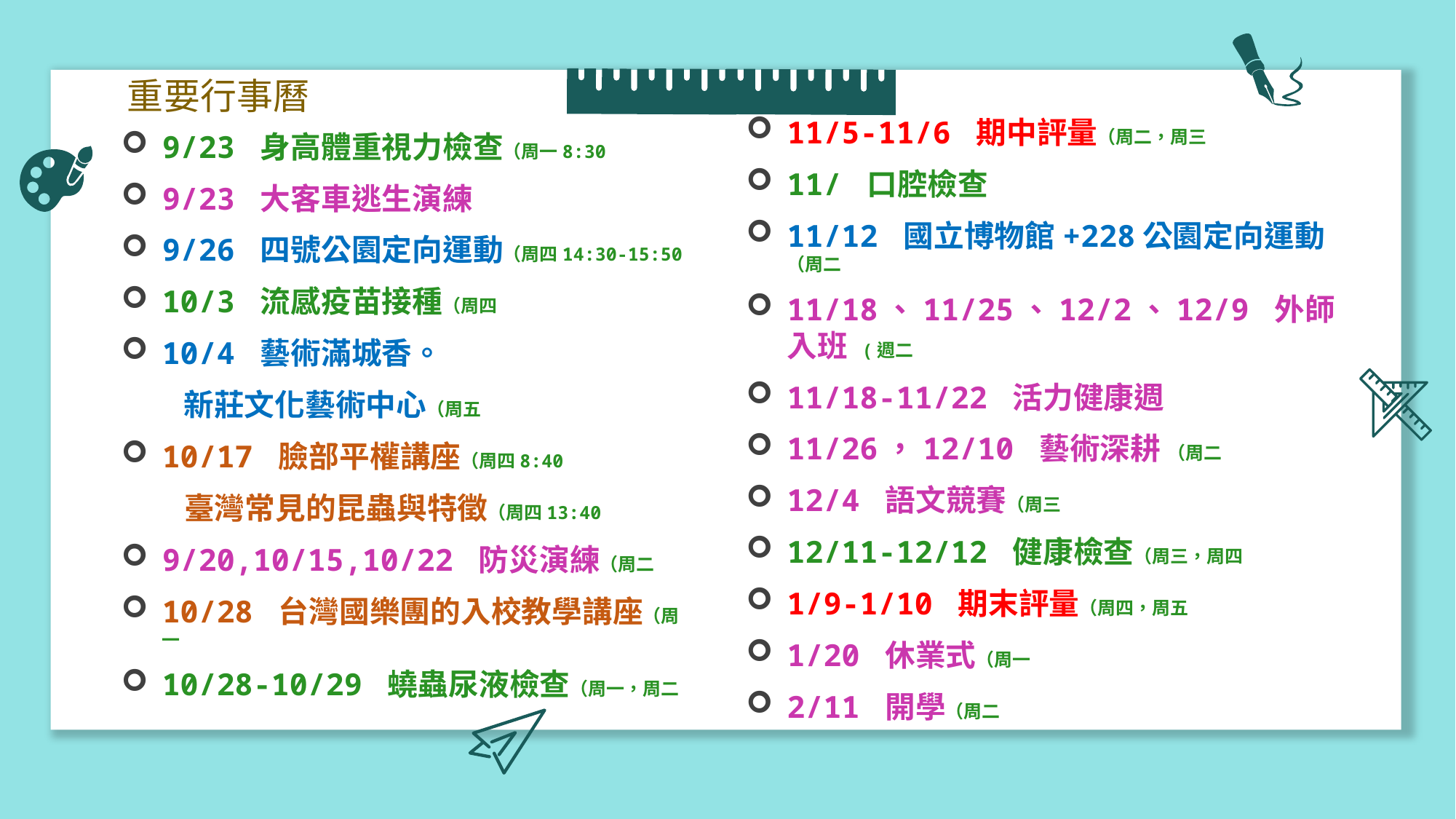

重要行事曆
11/5-11/6 期中評量（周二，周三
11/ 口腔檢查
11/12 國立博物館+228公園定向運動（周二
11/18、11/25、12/2、12/9 外師入班 (週二
11/18-11/22 活力健康週
11/26，12/10 藝術深耕 （周二
12/4 語文競賽（周三
12/11-12/12 健康檢查（周三，周四
1/9-1/10 期末評量（周四，周五
1/20 休業式（周一
2/11 開學（周二
9/23 身高體重視力檢查（周一8:30
9/23 大客車逃生演練
9/26 四號公園定向運動（周四14:30-15:50
10/3 流感疫苗接種（周四
10/4 藝術滿城香。
        新莊文化藝術中心（周五
10/17 臉部平權講座（周四8:40
              臺灣常見的昆蟲與特徵（周四13:40
9/20,10/15,10/22 防災演練（周二
10/28 台灣國樂團的入校教學講座（周一
10/28-10/29 蟯蟲尿液檢查（周一，周二